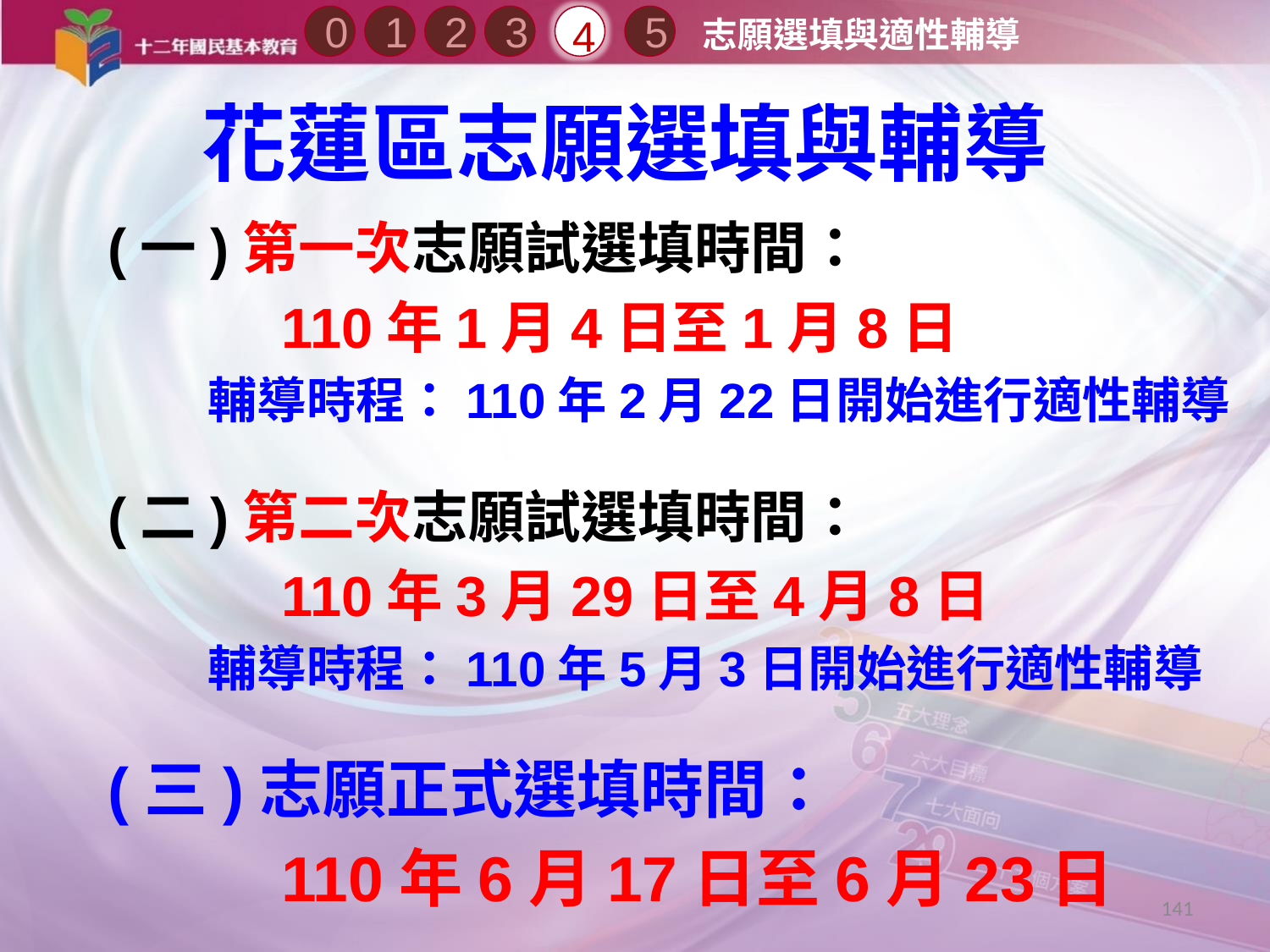

0
2
4
1
3
5
志願選填與適性輔導
# 花蓮區志願選填與輔導
(一)第一次志願試選填時間：
110年1月4日至1月8日
輔導時程：110年2月22日開始進行適性輔導
(二)第二次志願試選填時間：
110年3月29日至4月8日
輔導時程：110年5月3日開始進行適性輔導
(三)志願正式選填時間：
110年6月17日至6月23日
141